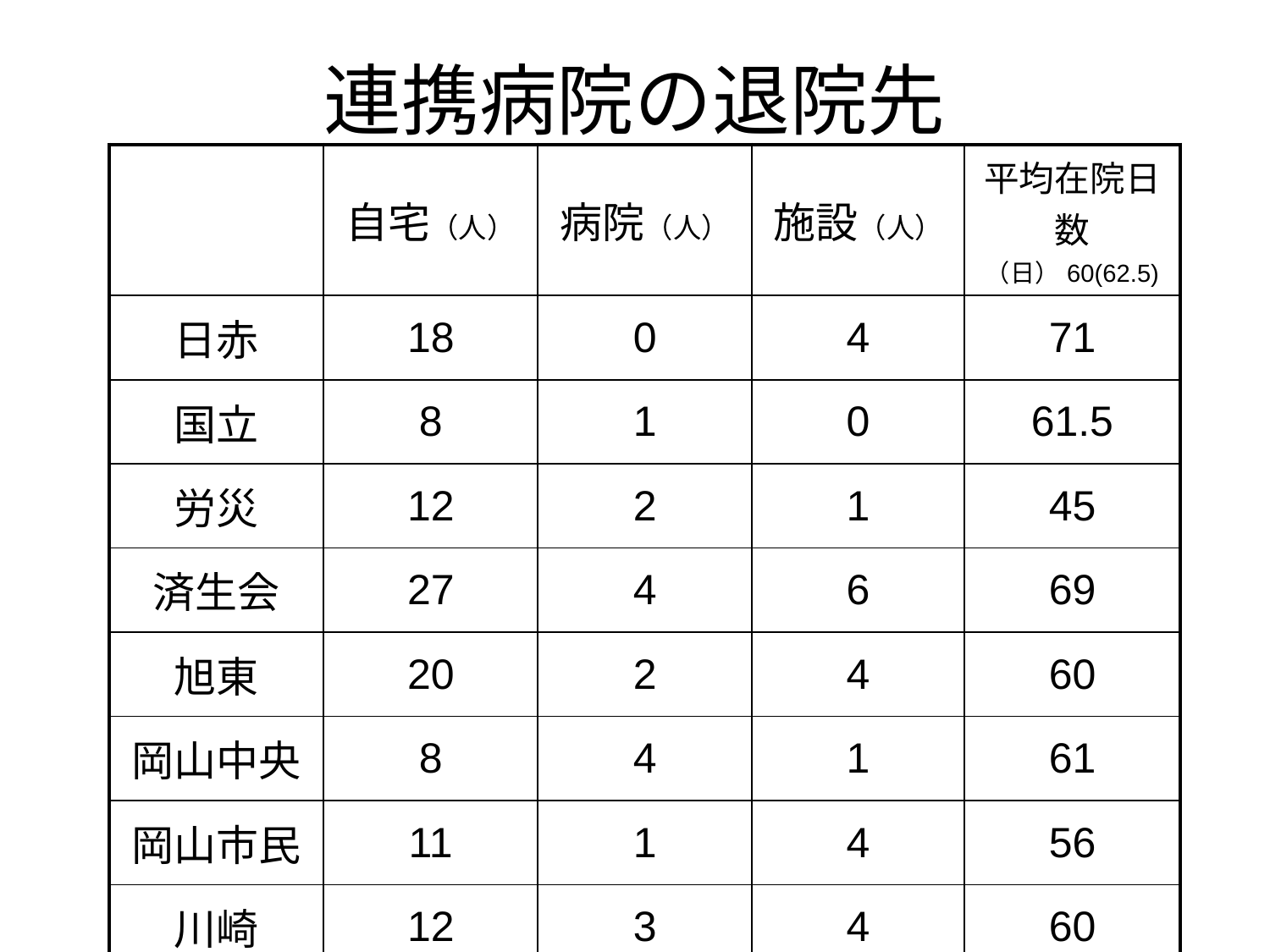

# 連携病院の退院先
|  | 自宅（人） | 病院（人） | 施設（人） | 平均在院日数（日）60(62.5) |
| --- | --- | --- | --- | --- |
| 日赤 | 18 | 0 | 4 | 71 |
| 国立 | 8 | 1 | 0 | 61.5 |
| 労災 | 12 | 2 | 1 | 45 |
| 済生会 | 27 | 4 | 6 | 69 |
| 旭東 | 20 | 2 | 4 | 60 |
| 岡山中央 | 8 | 4 | 1 | 61 |
| 岡山市民 | 11 | 1 | 4 | 56 |
| 川崎 | 12 | 3 | 4 | 60 |